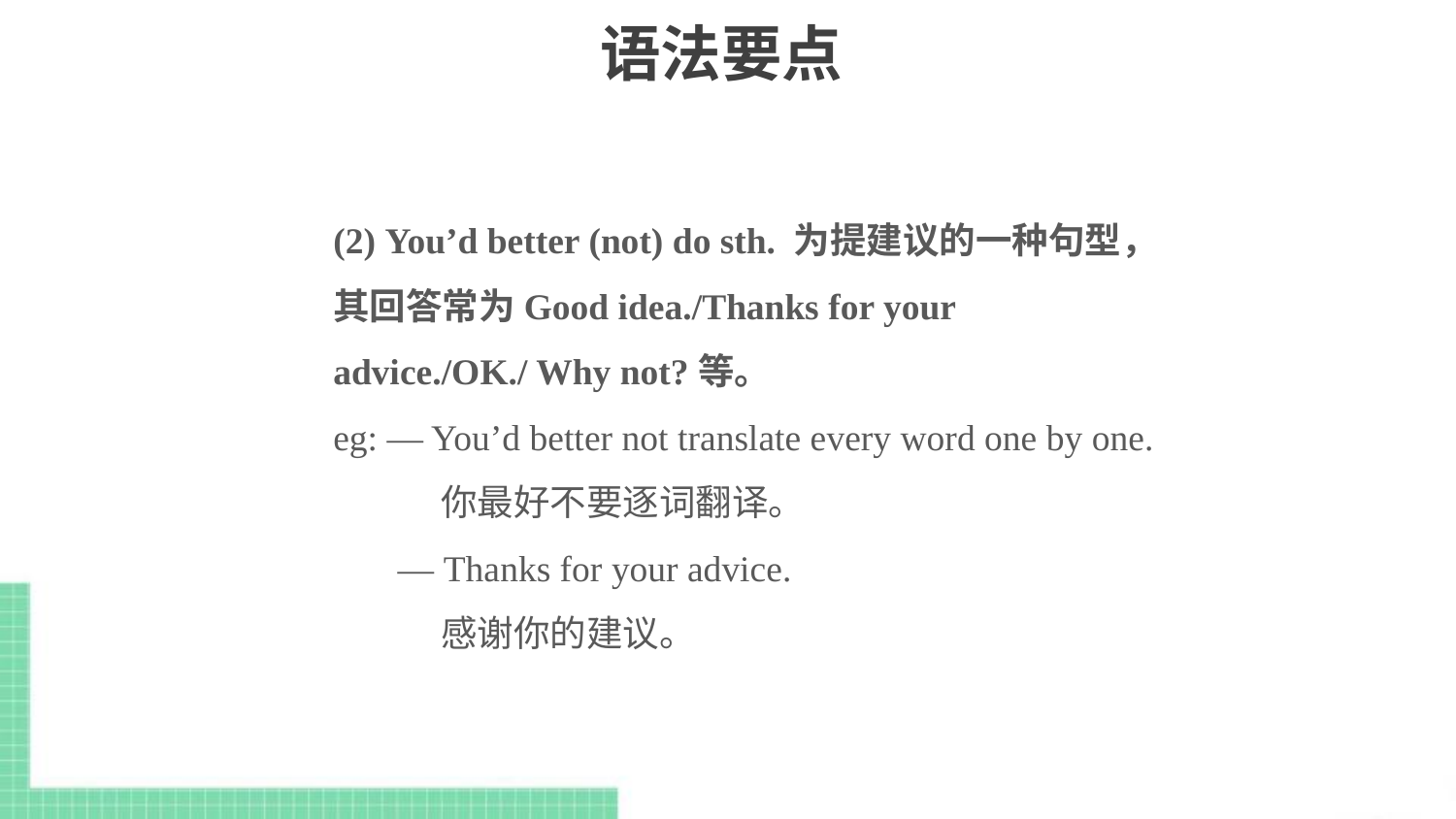

# 语法要点
(2) You’d better (not) do sth. 为提建议的一种句型，其回答常为Good idea./Thanks for your advice./OK./ Why not?等。
eg: — You’d better not translate every word one by one.
            你最好不要逐词翻译。
       — Thanks for your advice.
            感谢你的建议。